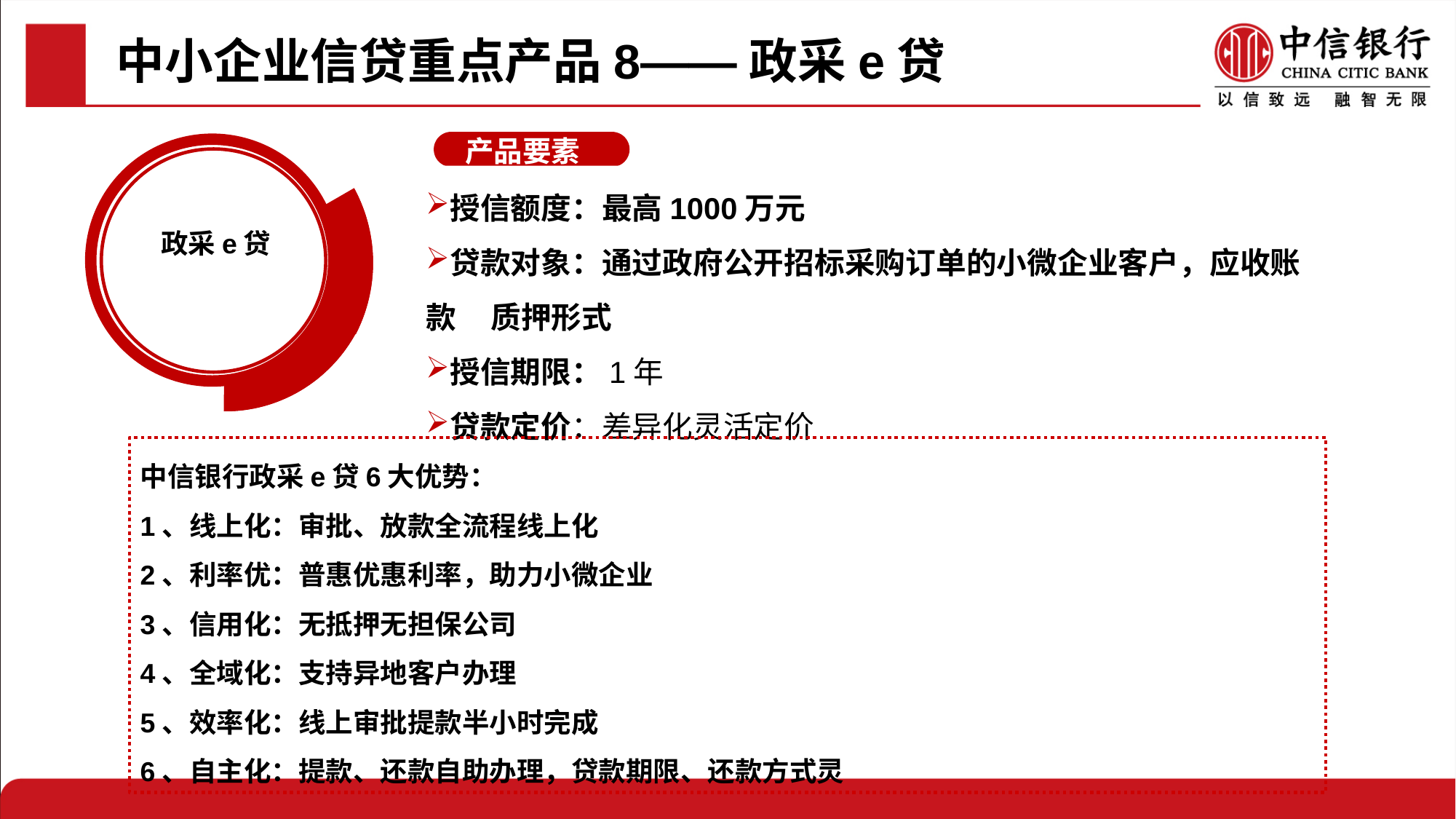

中小企业信贷重点产品8——政采e贷
完善战略客户经营管理体系

产品要素

政采e贷

产品定义：
授信额度：最高1000万元
贷款对象：通过政府公开招标采购订单的小微企业客户，应收账款     质押形式
授信期限：1年
贷款定价：差异化灵活定价
加强小企业客户专营
中信银行政采e贷6大优势：
1、线上化：审批、放款全流程线上化
2、利率优：普惠优惠利率，助力小微企业
3、信用化：无抵押无担保公司
4、全域化：支持异地客户办理
5、效率化：线上审批提款半小时完成
6、自主化：提款、还款自助办理，贷款期限、还款方式灵
20